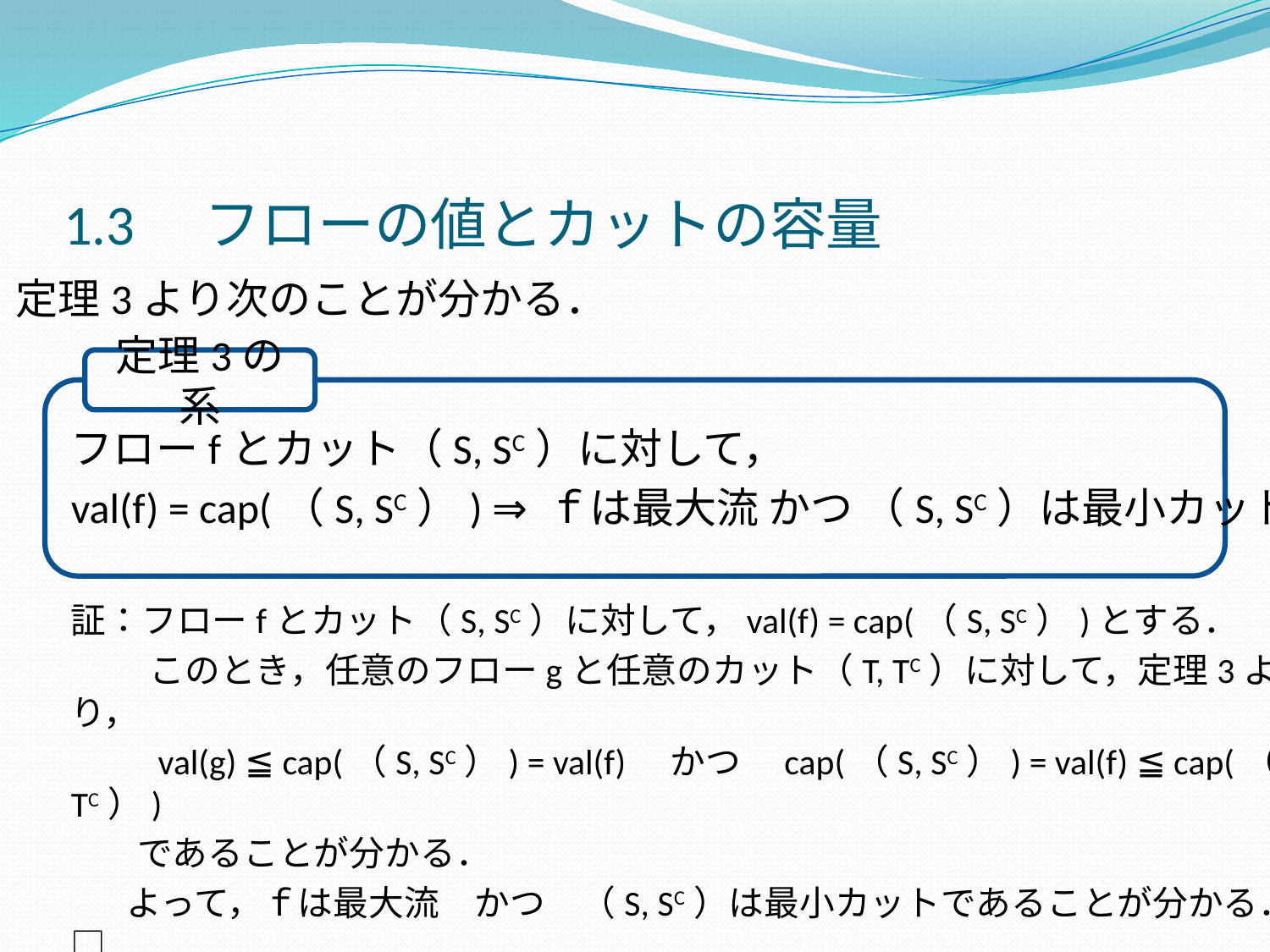

1.3　フローの値とカットの容量
定理3より次のことが分かる．

定理3の系

フローfとカット（S, SC）に対して，
val(f) = cap(（S, SC）) ⇒ ｆは最大流 かつ （S, SC）は最小カット

証：フローfとカット（S, SC）に対して，val(f) = cap(（S, SC）)とする．
　　 このとき，任意のフローgと任意のカット（T, TC）に対して，定理3より，
　　 val(g) ≦ cap(（S, SC）) = val(f)　かつ　cap(（S, SC）) = val(f) ≦ cap(（T, TC）)
　    であることが分かる．
      よって，ｆは最大流　かつ　（S, SC）は最小カットであることが分かる．□